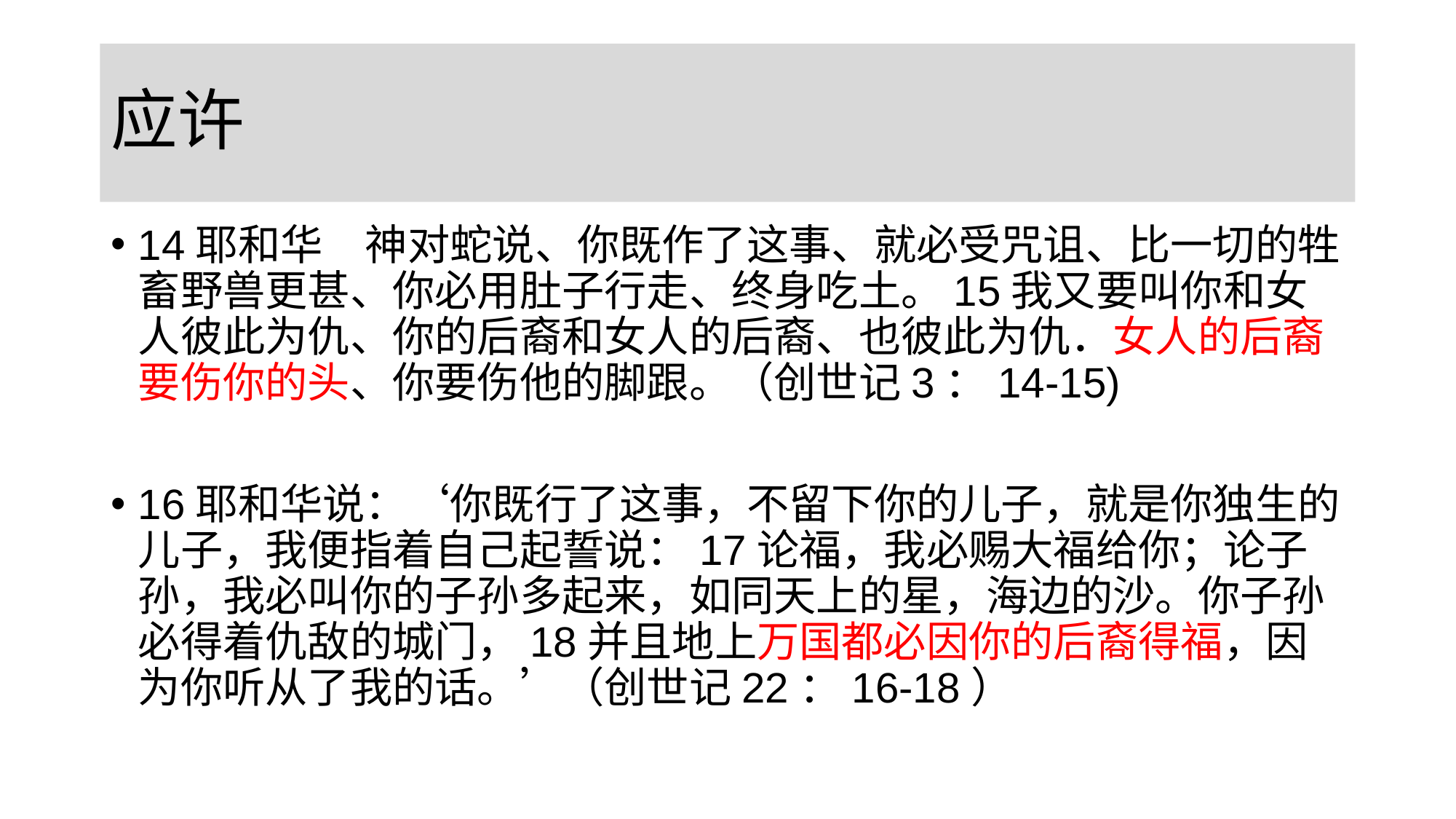

# 应许
14耶和华　神对蛇说、你既作了这事、就必受咒诅、比一切的牲畜野兽更甚、你必用肚子行走、终身吃土。15我又要叫你和女人彼此为仇、你的后裔和女人的后裔、也彼此为仇．女人的后裔要伤你的头、你要伤他的脚跟。（创世记3：14-15)

16耶和华说：‘你既行了这事，不留下你的儿子，就是你独生的儿子，我便指着自己起誓说：17论福，我必赐大福给你；论子孙，我必叫你的子孙多起来，如同天上的星，海边的沙。你子孙必得着仇敌的城门，18并且地上万国都必因你的后裔得福，因为你听从了我的话。’（创世记22：16-18）